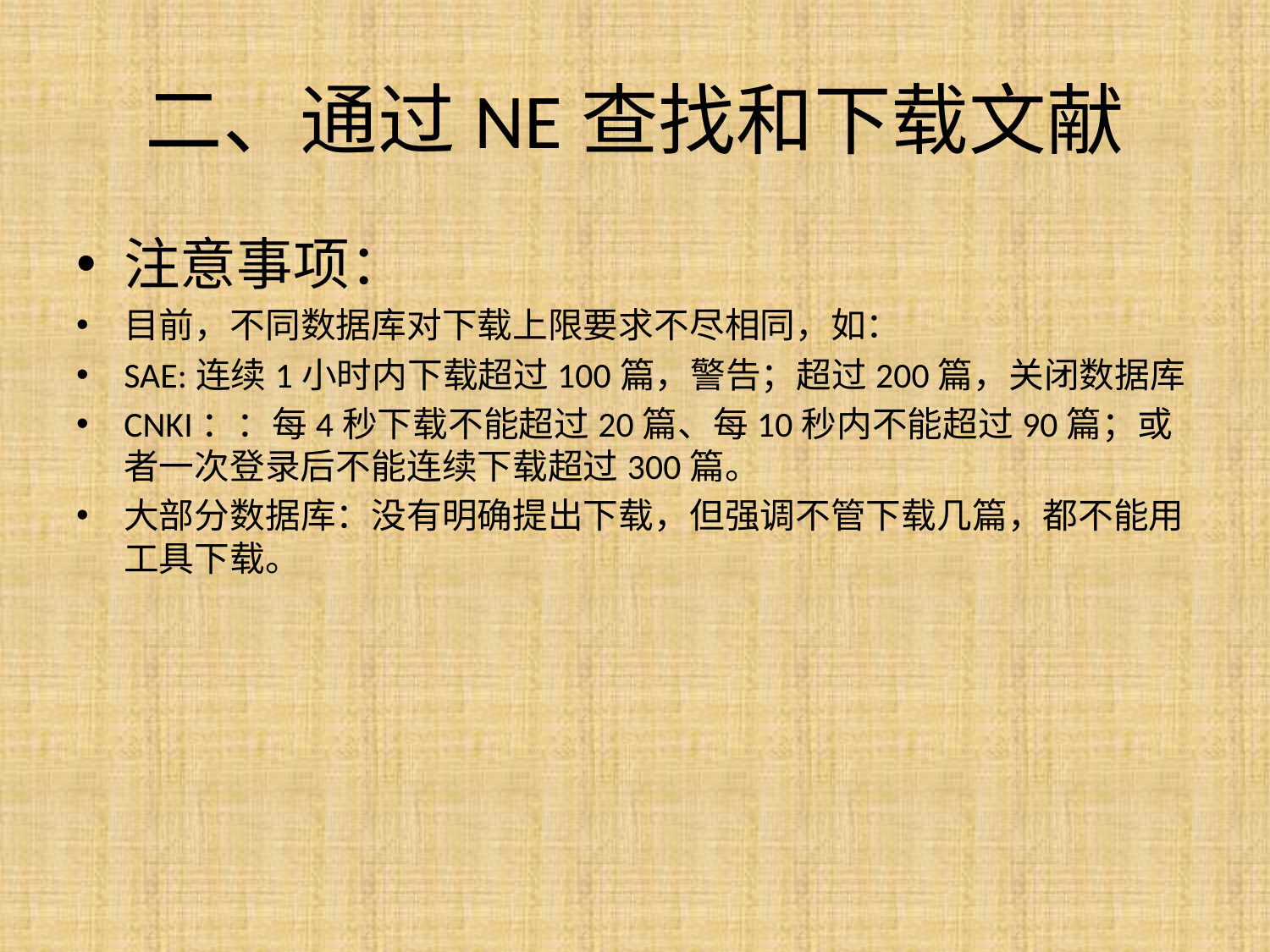

# 二、通过NE查找和下载文献
注意事项：
目前，不同数据库对下载上限要求不尽相同，如：
SAE:连续1小时内下载超过100篇，警告；超过200篇，关闭数据库
CNKI：：每4秒下载不能超过20篇、每10秒内不能超过90篇；或者一次登录后不能连续下载超过300篇。
大部分数据库：没有明确提出下载，但强调不管下载几篇，都不能用工具下载。